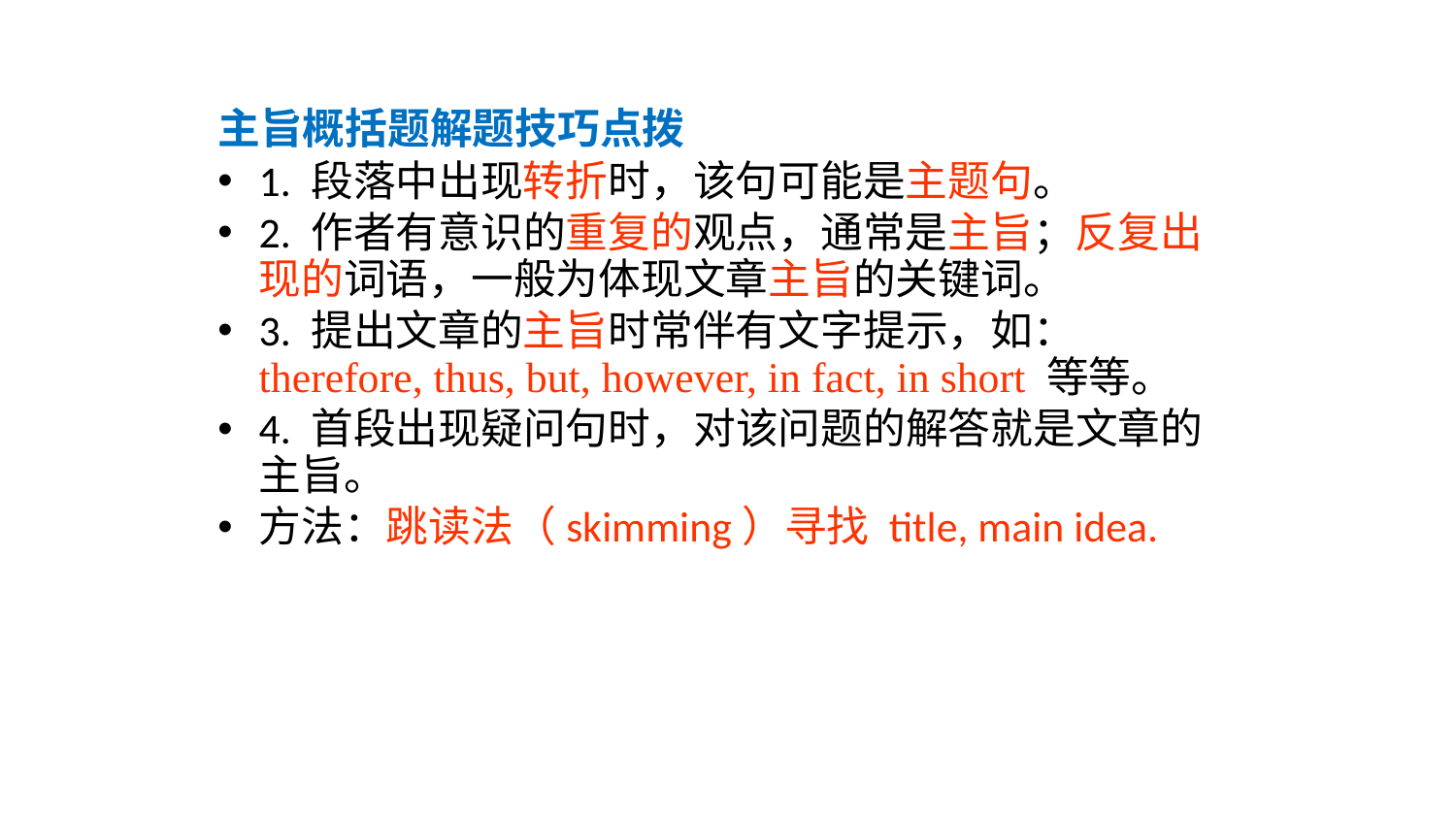

主旨概括题解题技巧点拨
1. 段落中出现转折时，该句可能是主题句。
2. 作者有意识的重复的观点，通常是主旨；反复出现的词语，一般为体现文章主旨的关键词。
3. 提出文章的主旨时常伴有文字提示，如： therefore, thus, but, however, in fact, in short 等等。
4. 首段出现疑问句时，对该问题的解答就是文章的主旨。
方法：跳读法（skimming）寻找 title, main idea.